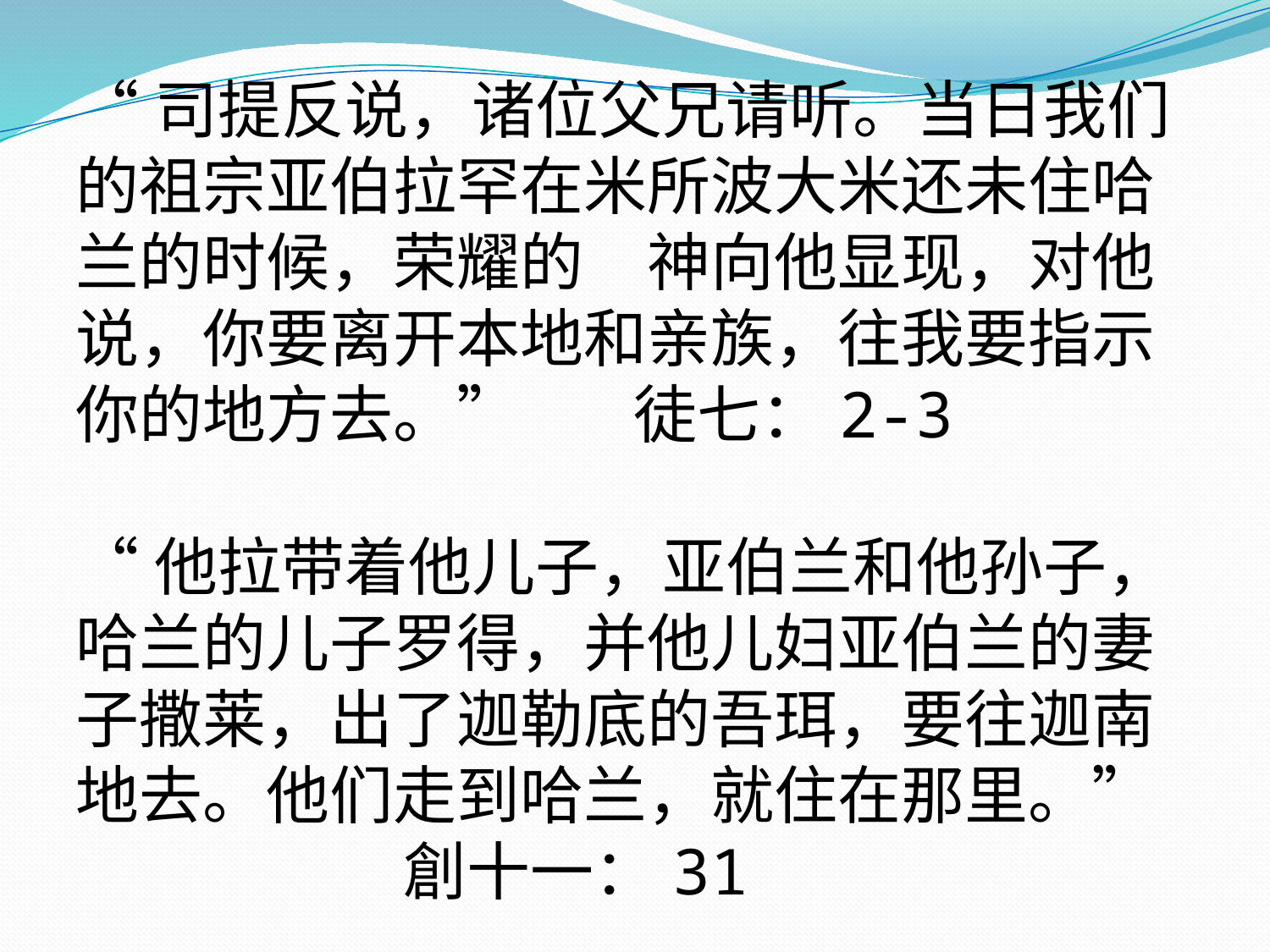

“司提反说，诸位父兄请听。当日我们的祖宗亚伯拉罕在米所波大米还未住哈兰的时候，荣耀的　神向他显现，对他说，你要离开本地和亲族，往我要指示你的地方去。”        徒七：2-3

“他拉带着他儿子，亚伯兰和他孙子，哈兰的儿子罗得，并他儿妇亚伯兰的妻子撒莱，出了迦勒底的吾珥，要往迦南地去。他们走到哈兰，就住在那里。”
                      創十一：31